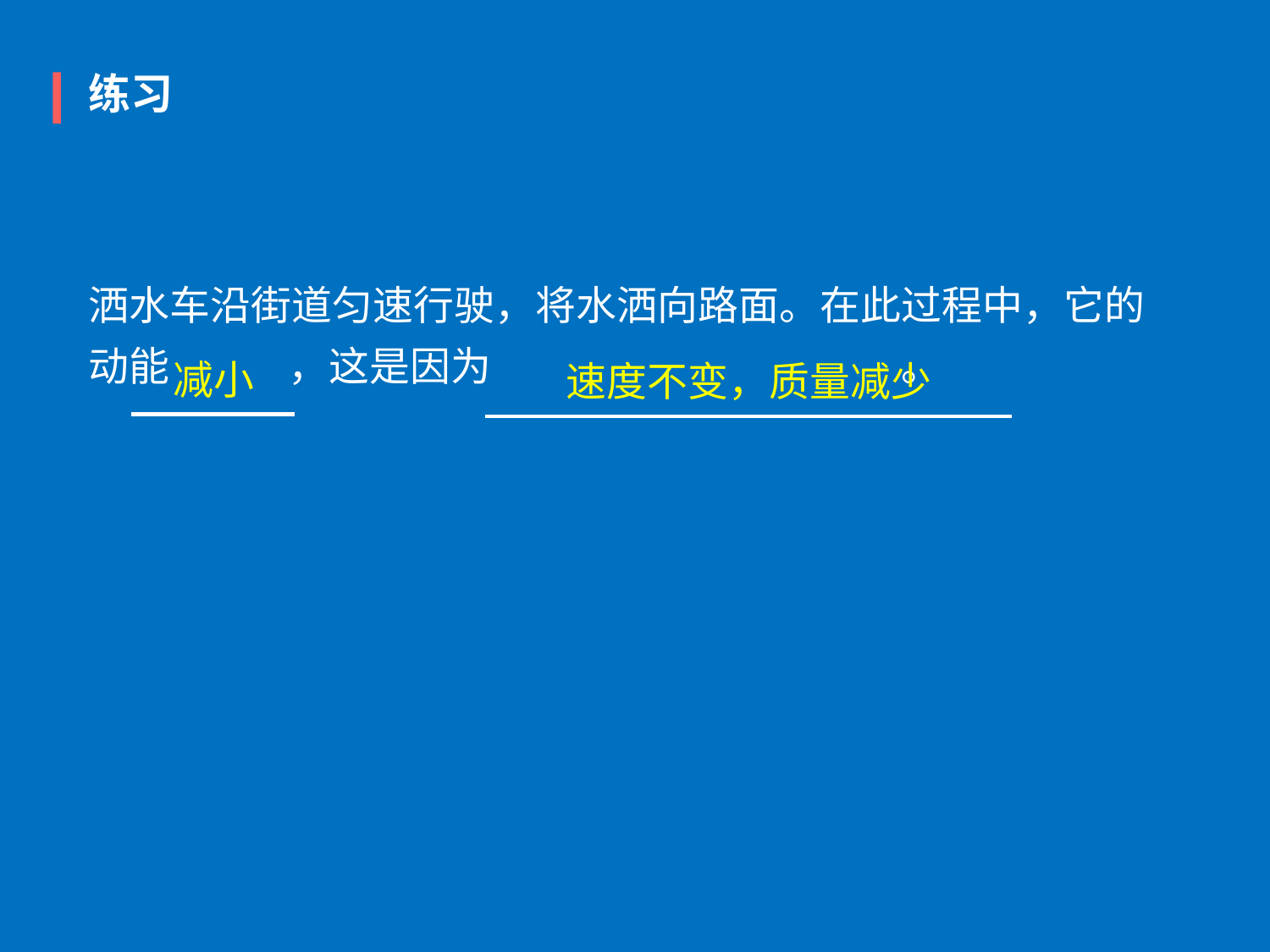

练习

洒水车沿街道匀速行驶，将水洒向路面。在此过程中，它的动能             ，这是因为                                             。
减小
速度不变，质量减少